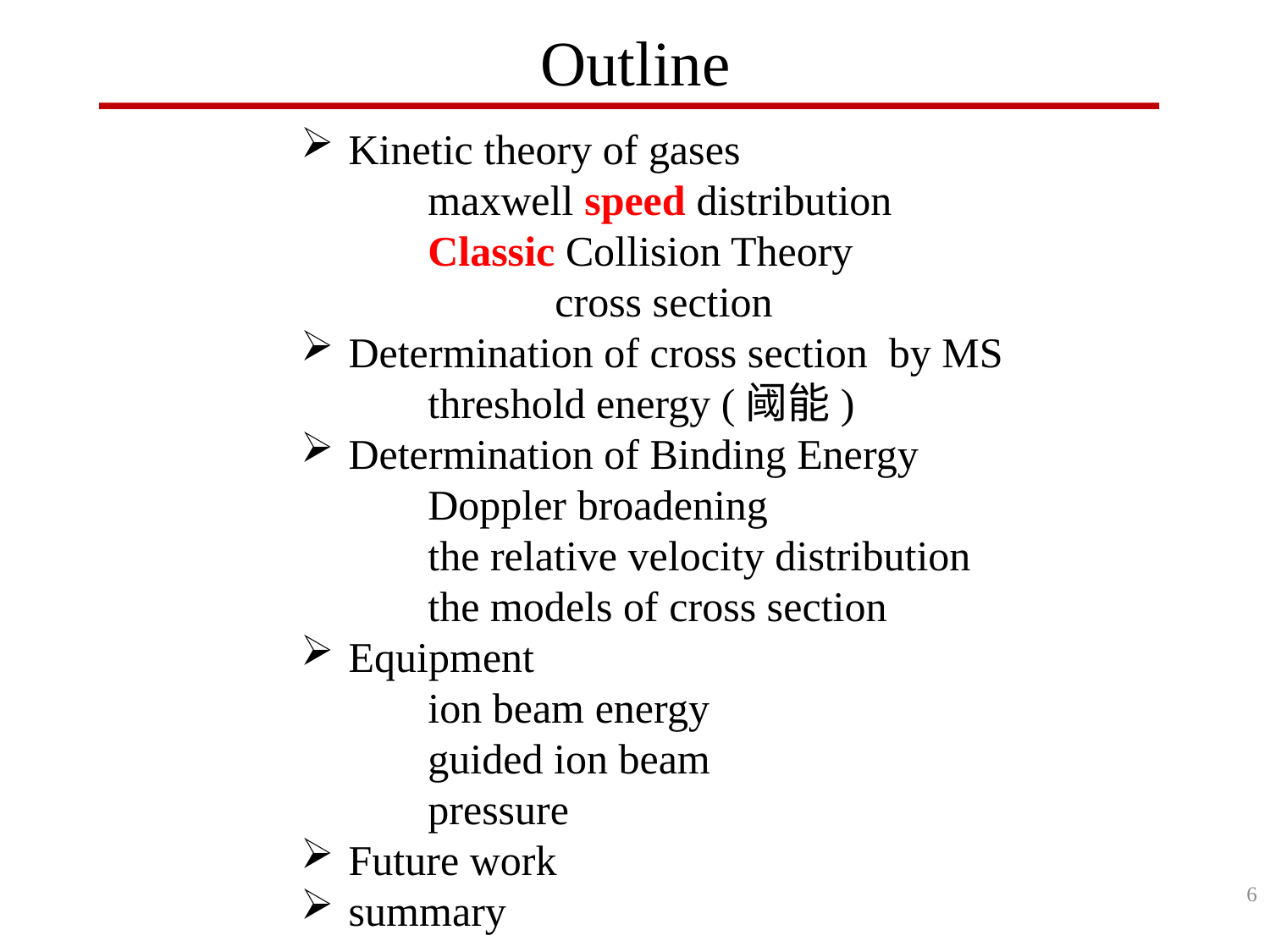

Outline
Kinetic theory of gases
	maxwell speed distribution
	Classic Collision Theory
		cross section
Determination of cross section  by MS
	threshold energy (阈能)
Determination of Binding Energy
	Doppler broadening
	the relative velocity distribution
	the models of cross section
Equipment
	ion beam energy
	guided ion beam
	pressure
Future work
summary

6